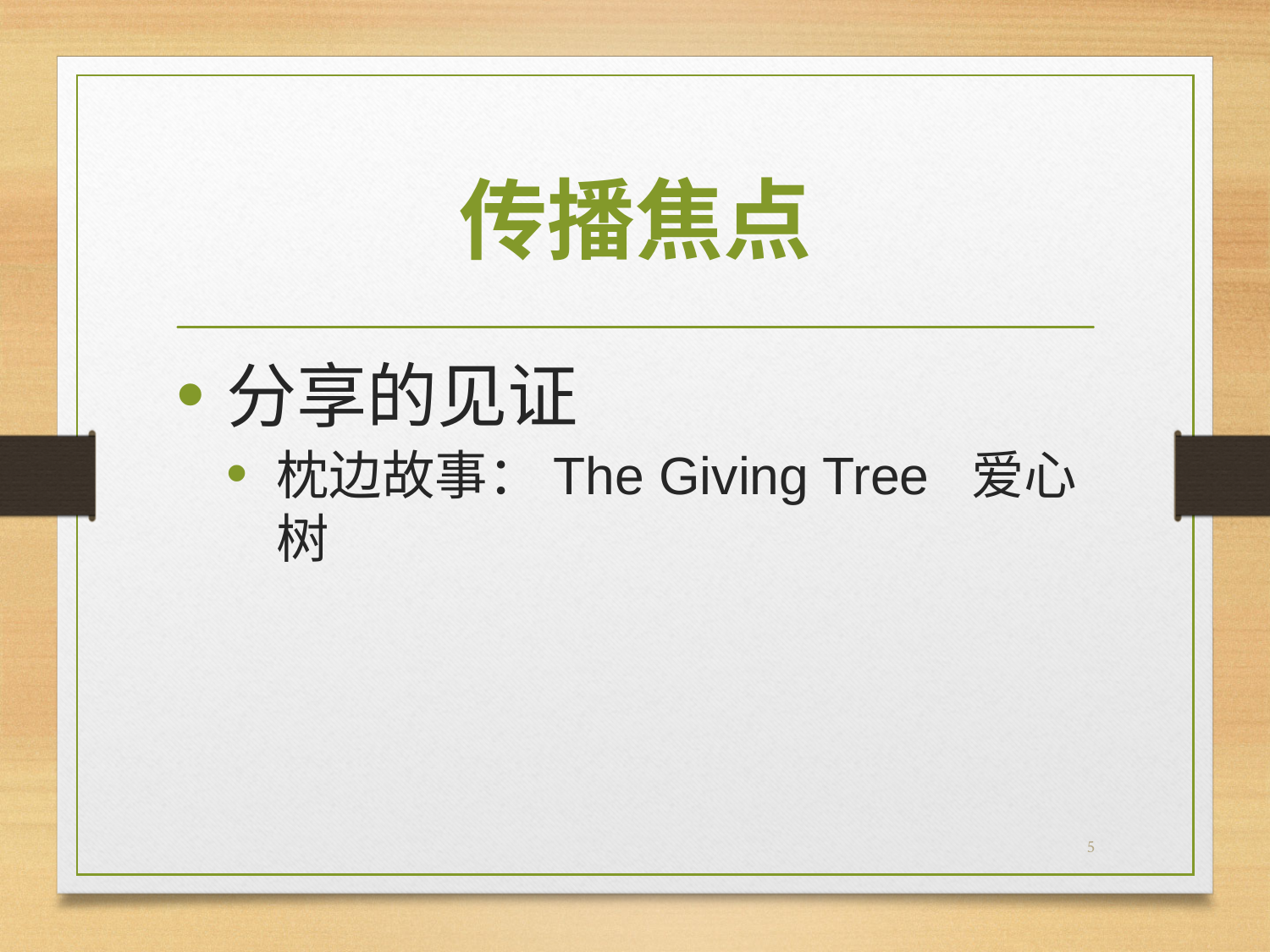

# 传播焦点
分享的见证
枕边故事：The Giving Tree  爱心树

5